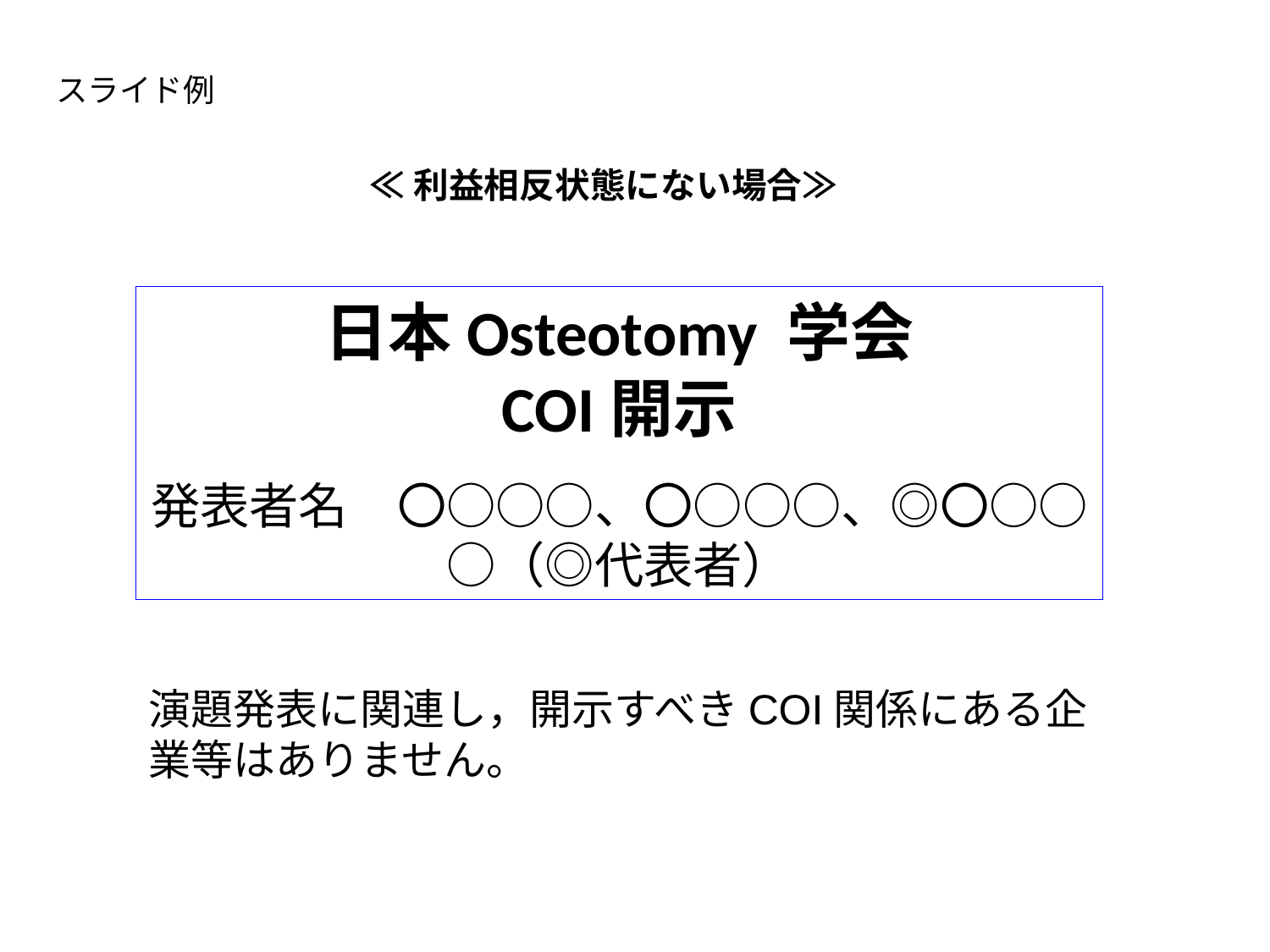

スライド例
≪利益相反状態にない場合≫
日本Osteotomy 学会
COI開示

発表者名　〇○○○、〇○○○、◎〇○○○（◎代表者）
演題発表に関連し，開示すべきCOI関係にある企業等はありません。